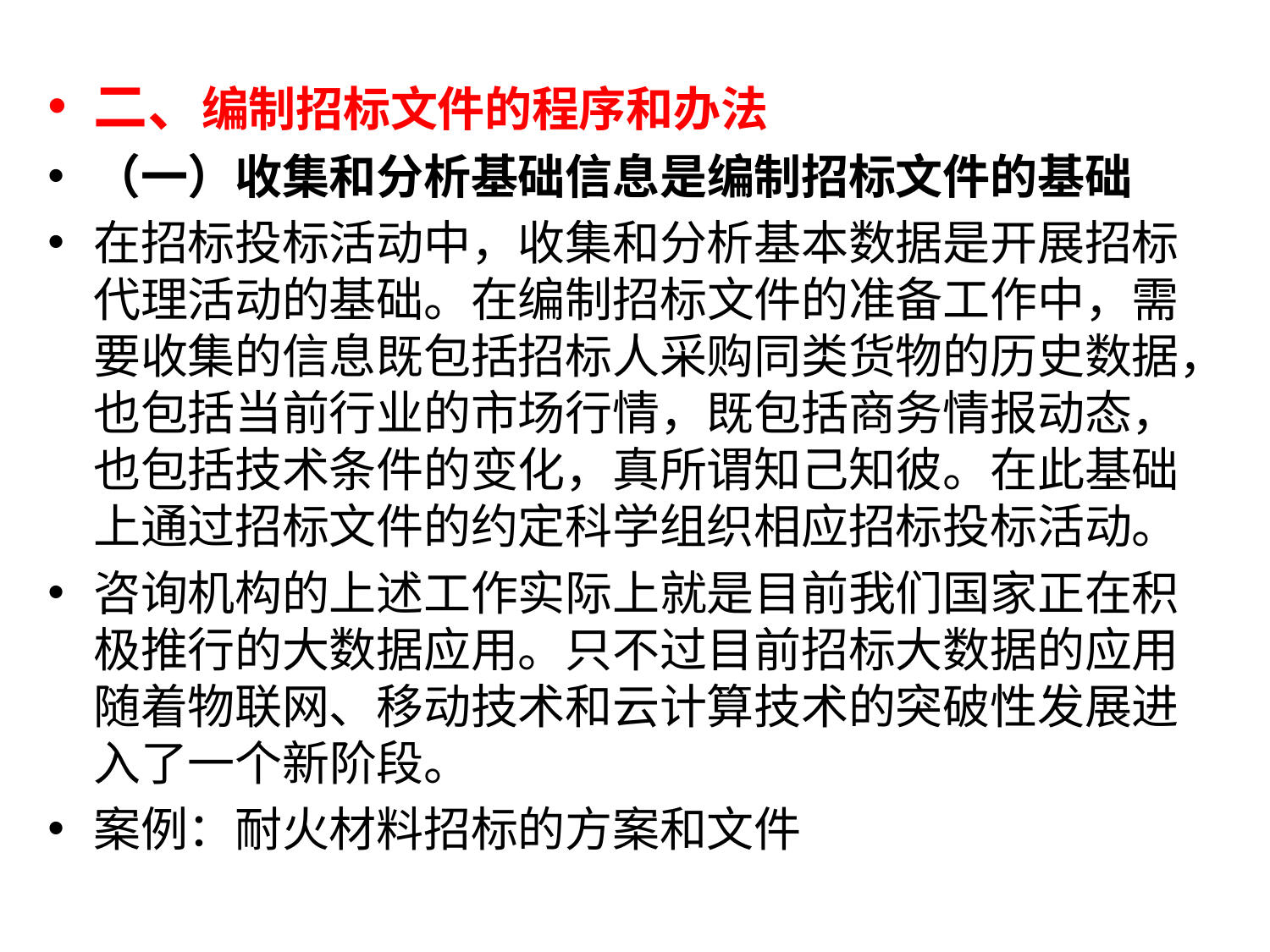

二、编制招标文件的程序和办法
（一）收集和分析基础信息是编制招标文件的基础
在招标投标活动中，收集和分析基本数据是开展招标代理活动的基础。在编制招标文件的准备工作中，需要收集的信息既包括招标人采购同类货物的历史数据，也包括当前行业的市场行情，既包括商务情报动态，也包括技术条件的变化，真所谓知己知彼。在此基础上通过招标文件的约定科学组织相应招标投标活动。
咨询机构的上述工作实际上就是目前我们国家正在积极推行的大数据应用。只不过目前招标大数据的应用随着物联网、移动技术和云计算技术的突破性发展进入了一个新阶段。
案例：耐火材料招标的方案和文件